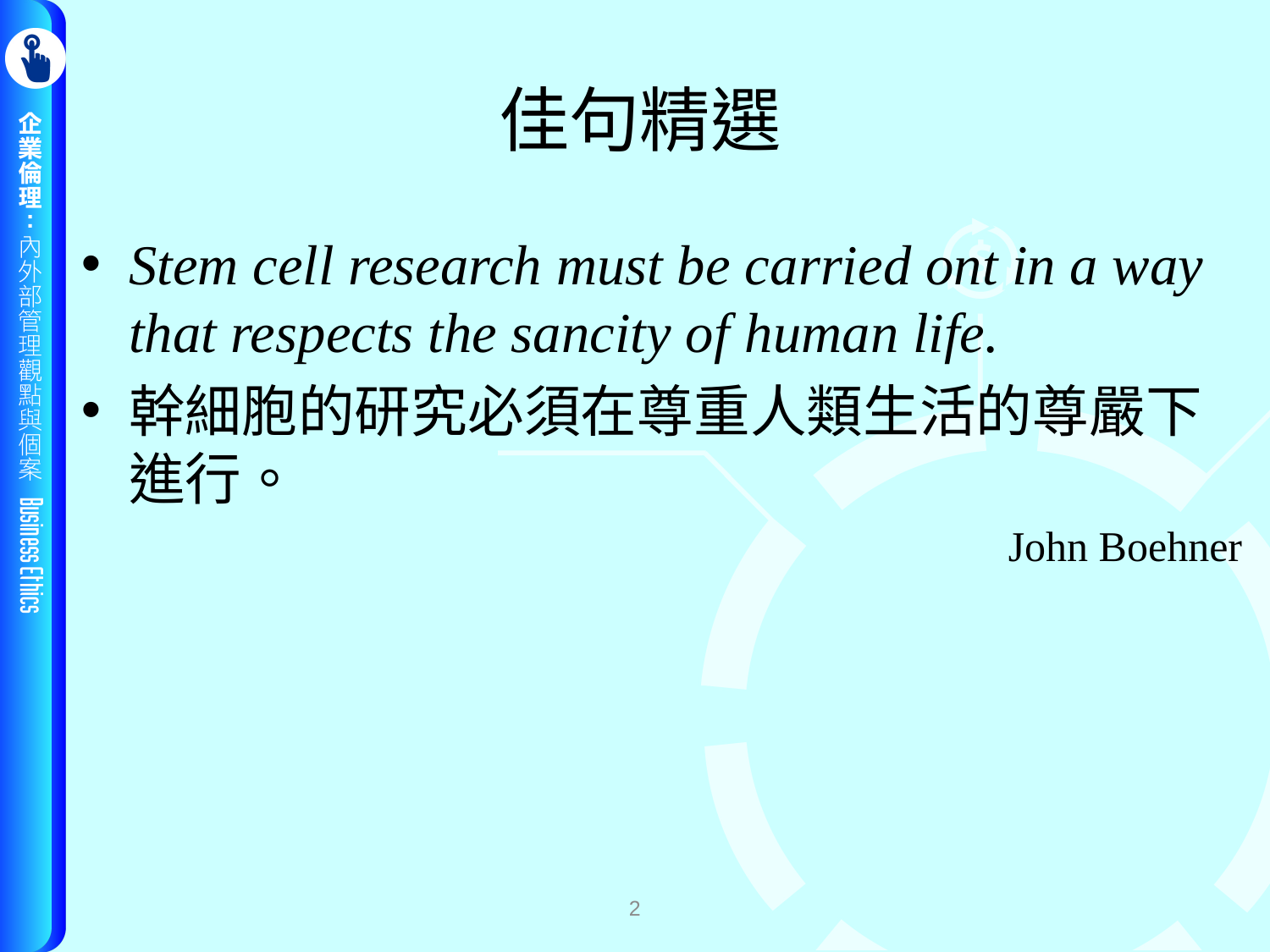

# 佳句精選
Stem cell research must be carried ont in a way that respects the sancity of human life.
幹細胞的研究必須在尊重人類生活的尊嚴下進行。
John Boehner
2